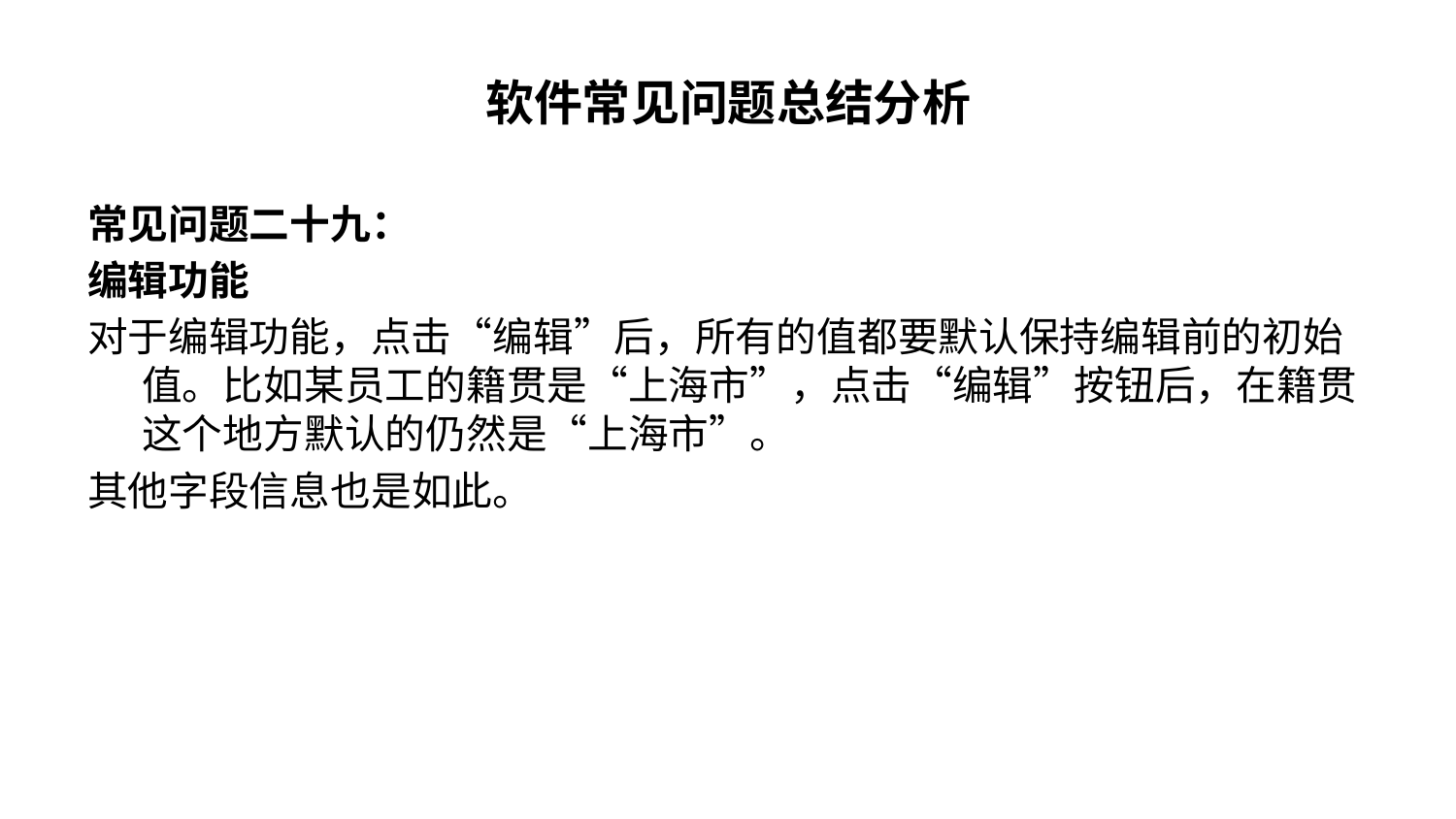

# 软件常见问题总结分析
常见问题二十九：
编辑功能
对于编辑功能，点击“编辑”后，所有的值都要默认保持编辑前的初始值。比如某员工的籍贯是“上海市”，点击“编辑”按钮后，在籍贯这个地方默认的仍然是“上海市”。
其他字段信息也是如此。